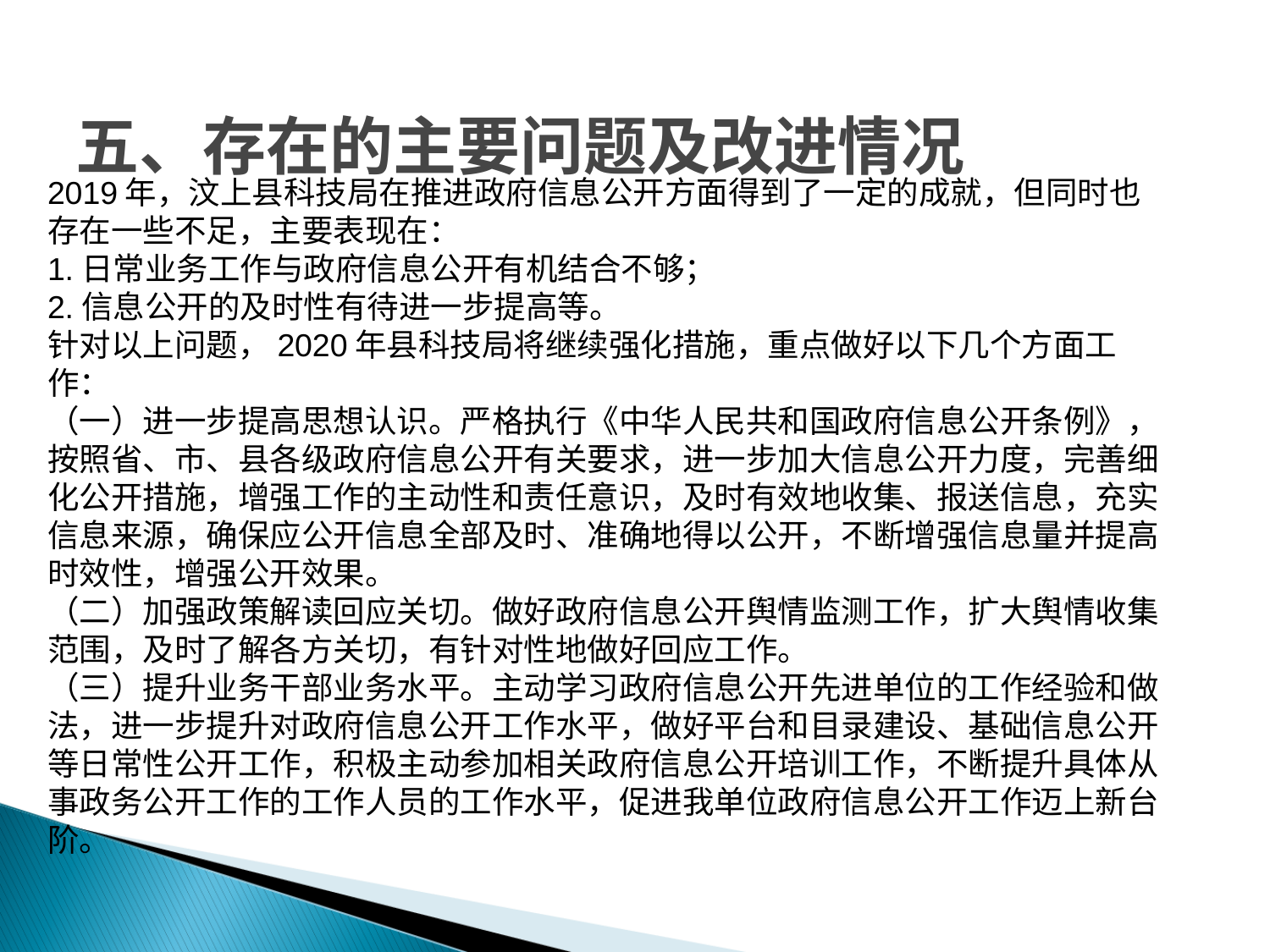

# 五、存在的主要问题及改进情况
2019年，汶上县科技局在推进政府信息公开方面得到了一定的成就，但同时也存在一些不足，主要表现在：
1.日常业务工作与政府信息公开有机结合不够；
2.信息公开的及时性有待进一步提高等。
针对以上问题，2020年县科技局将继续强化措施，重点做好以下几个方面工作：
（一）进一步提高思想认识。严格执行《中华人民共和国政府信息公开条例》，按照省、市、县各级政府信息公开有关要求，进一步加大信息公开力度，完善细化公开措施，增强工作的主动性和责任意识，及时有效地收集、报送信息，充实信息来源，确保应公开信息全部及时、准确地得以公开，不断增强信息量并提高时效性，增强公开效果。
（二）加强政策解读回应关切。做好政府信息公开舆情监测工作，扩大舆情收集范围，及时了解各方关切，有针对性地做好回应工作。
（三）提升业务干部业务水平。主动学习政府信息公开先进单位的工作经验和做法，进一步提升对政府信息公开工作水平，做好平台和目录建设、基础信息公开等日常性公开工作，积极主动参加相关政府信息公开培训工作，不断提升具体从事政务公开工作的工作人员的工作水平，促进我单位政府信息公开工作迈上新台阶。